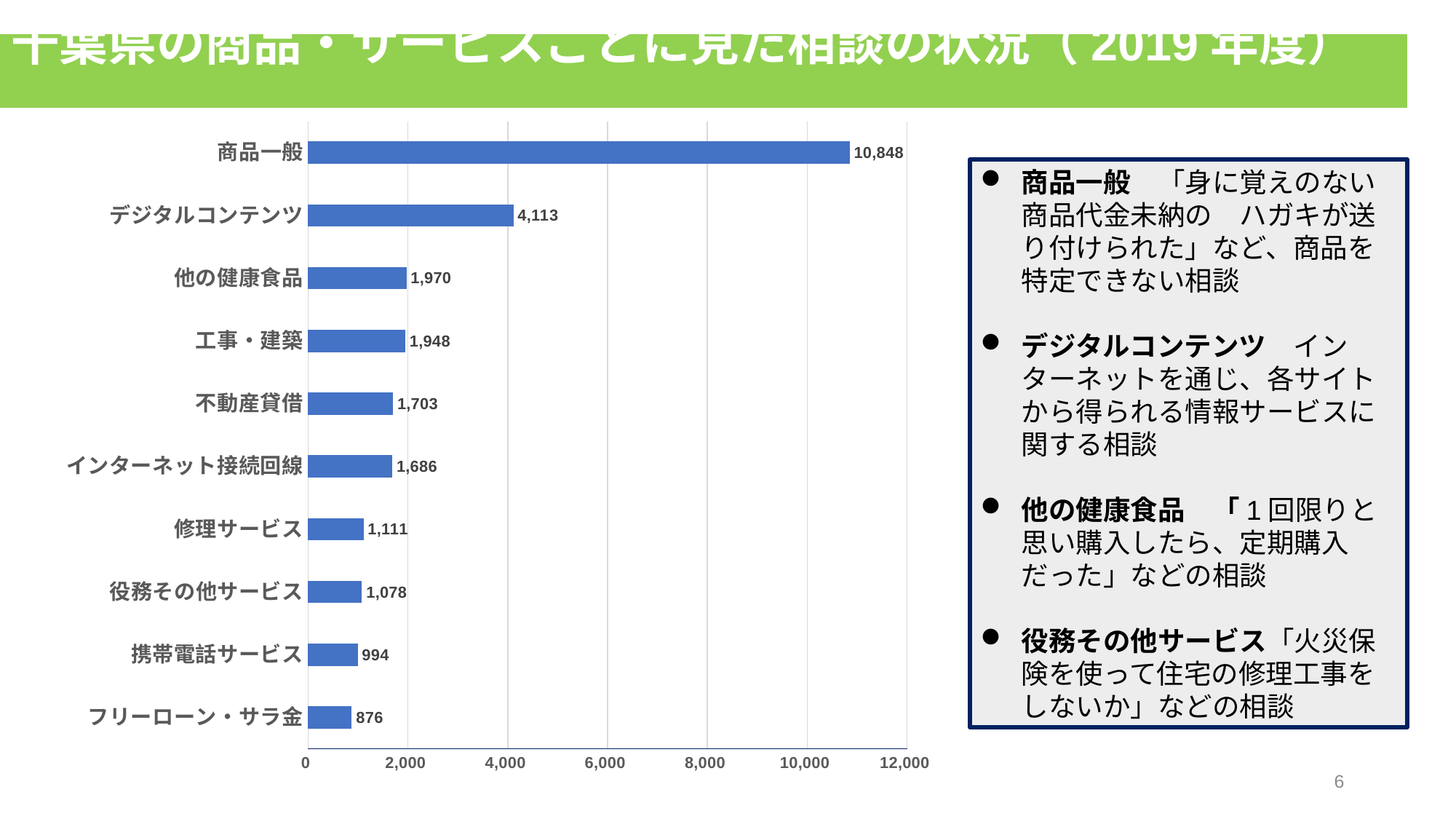

# 千葉県の商品・サービスごとに見た相談の状況（2019年度）

### Chart

| Category |  |
|---|---|
| フリーローン・サラ金 | 876.0 |
| 携帯電話サービス | 994.0 |
| 役務その他サービス | 1078.0 |
| 修理サービス | 1111.0 |
| インターネット接続回線 | 1686.0 |
| 不動産貸借 | 1703.0 |
| 工事・建築 | 1948.0 |
| 他の健康食品 | 1970.0 |
| デジタルコンテンツ | 4113.0 |
| 商品一般 | 10848.0 |
商品一般　「身に覚えのない商品代金未納の　ハガキが送り付けられた」など、商品を特定できない相談

デジタルコンテンツ　インターネットを通じ、各サイトから得られる情報サービスに関する相談

他の健康食品　「1回限りと思い購入したら、定期購入だった」などの相談

役務その他サービス「火災保険を使って住宅の修理工事をしないか」などの相談
6